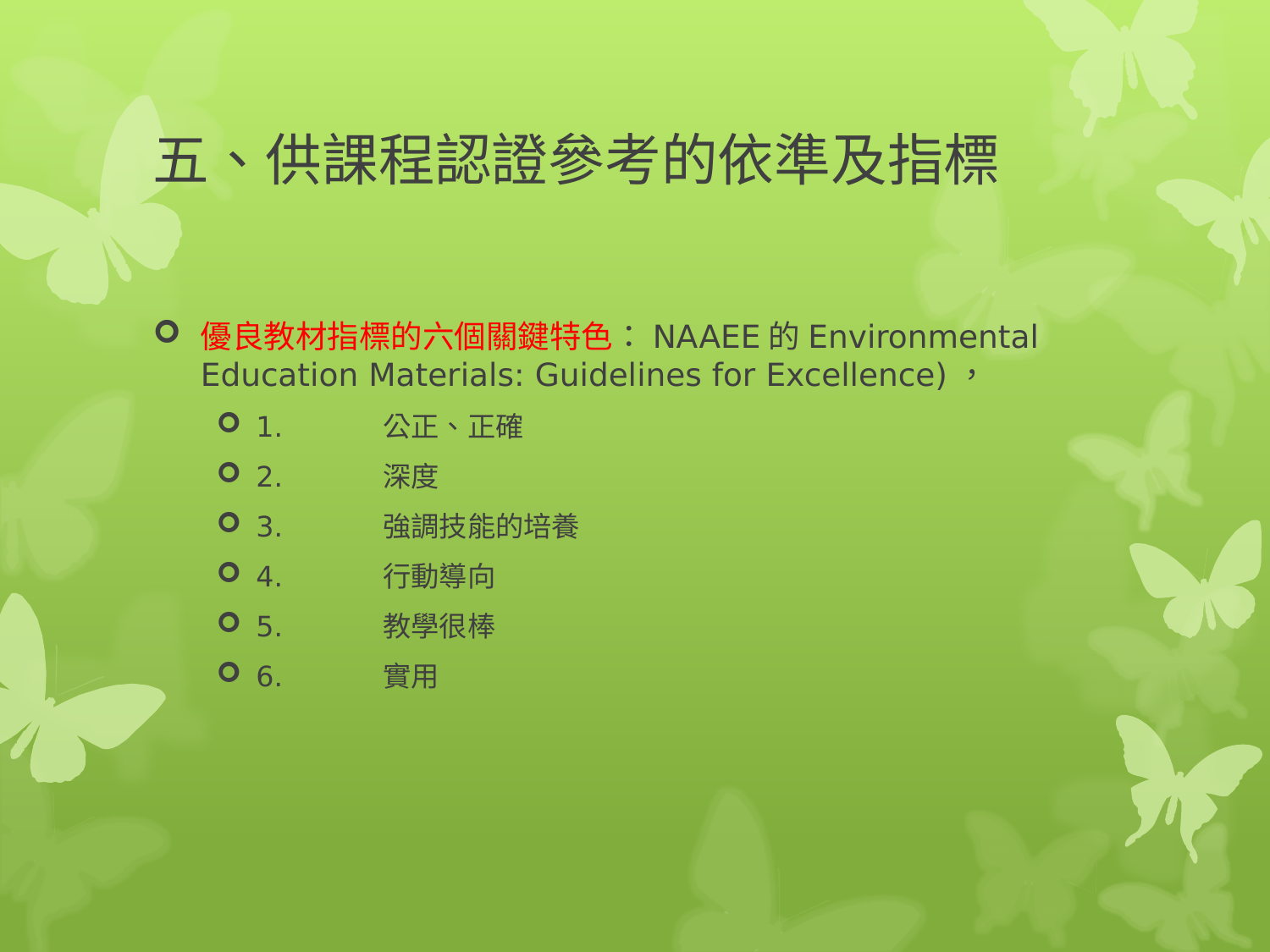

# 五、供課程認證參考的依準及指標
優良教材指標的六個關鍵特色：NAAEE的Environmental Education Materials: Guidelines for Excellence)，
1.	公正、正確
2.	深度
3.	強調技能的培養
4.	行動導向
5.	教學很棒
6.	實用